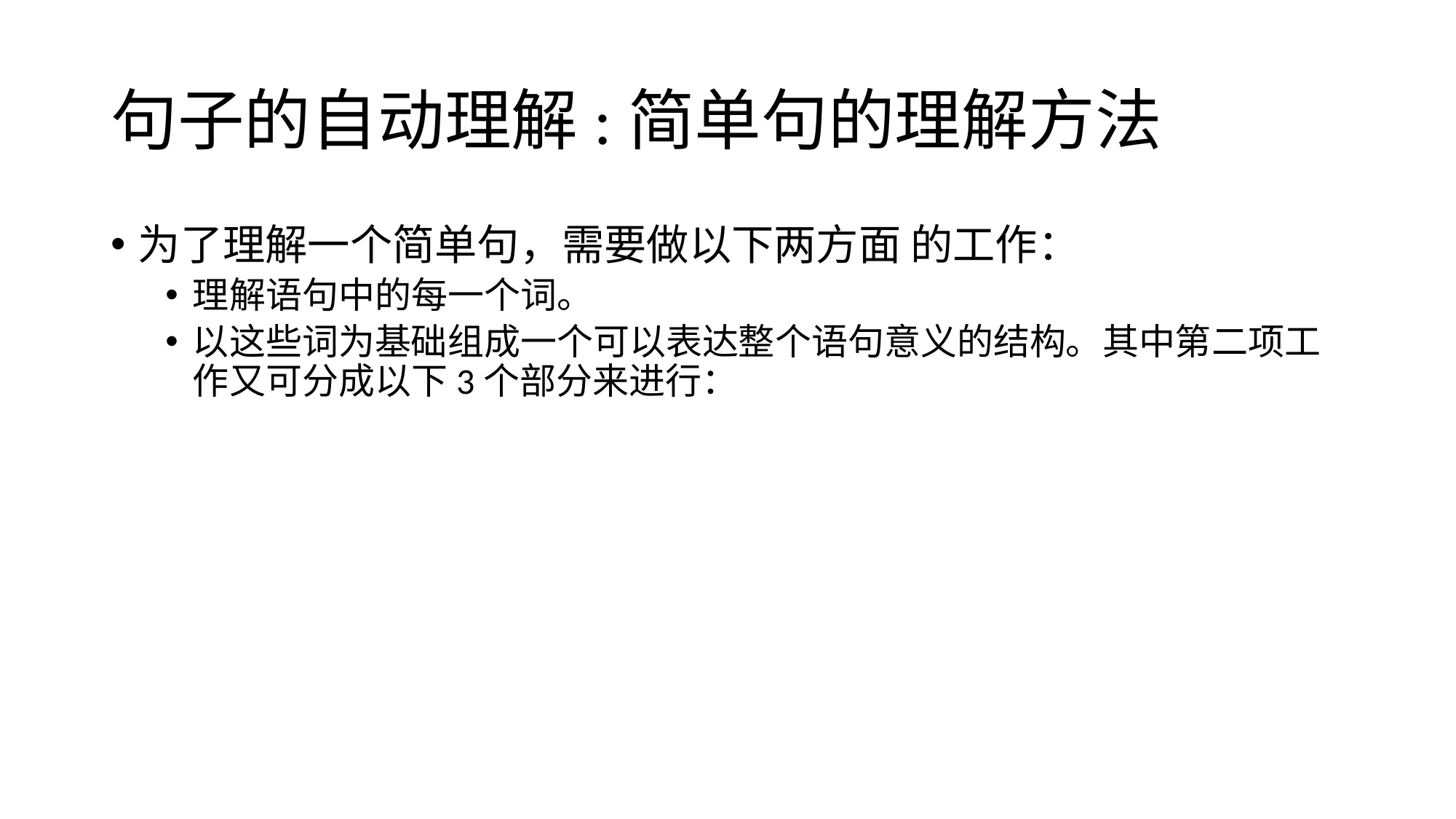

# 句子的自动理解:简单句的理解方法
为了理解一个简单句，需要做以下两方面 的工作：
理解语句中的每一个词。
以这些词为基础组成一个可以表达整个语句意义的结构。其中第二项工作又可分成以下3个部分来进行：